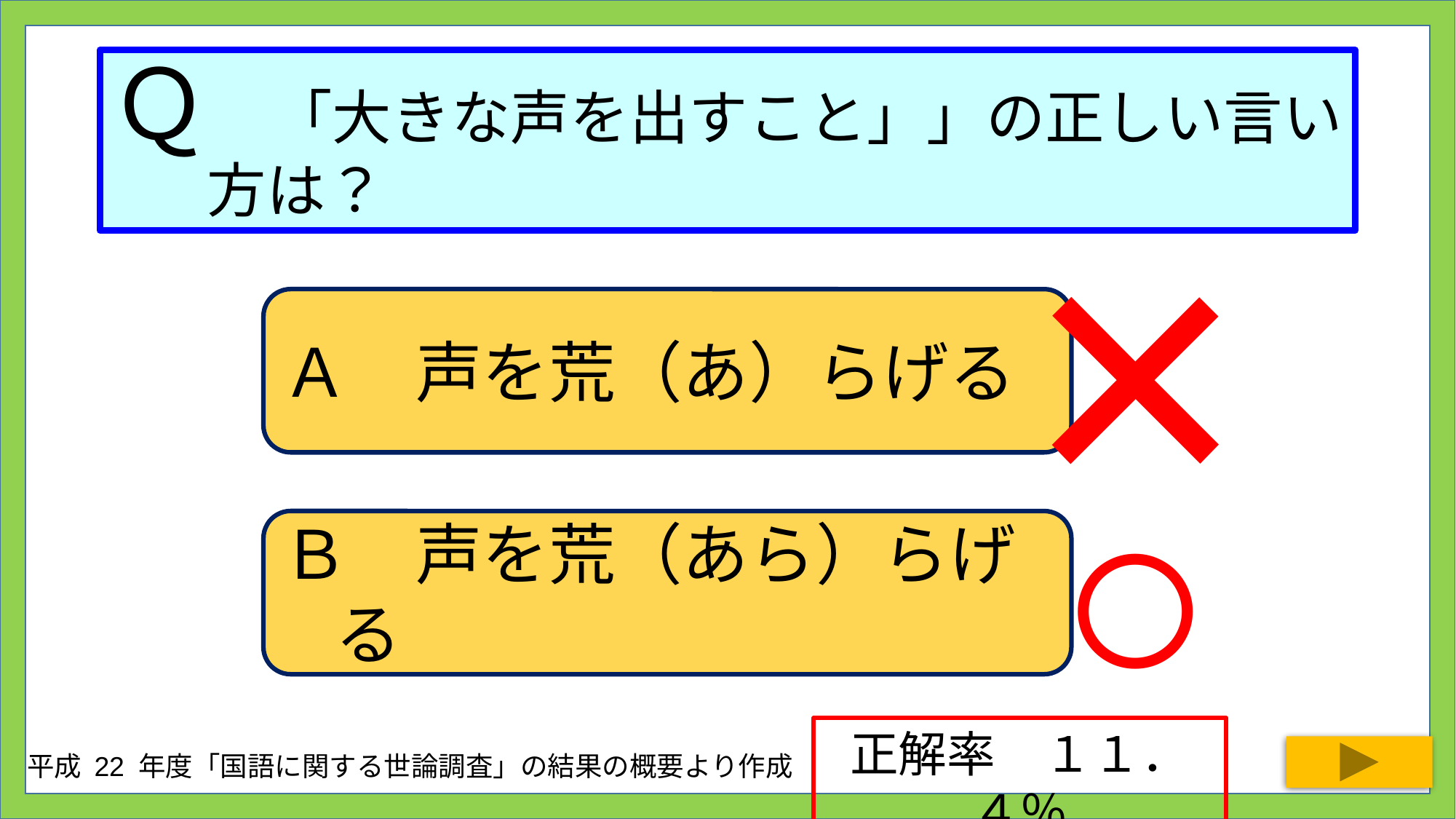

# Ｑ　「大きな声を出すこと」」の正しい言い方は？
×
Ａ　声を荒（あ）らげる
○
Ｂ　声を荒（あら）らげる
正解率　１１．４％

平成 22 年度「国語に関する世論調査」の結果の概要より作成